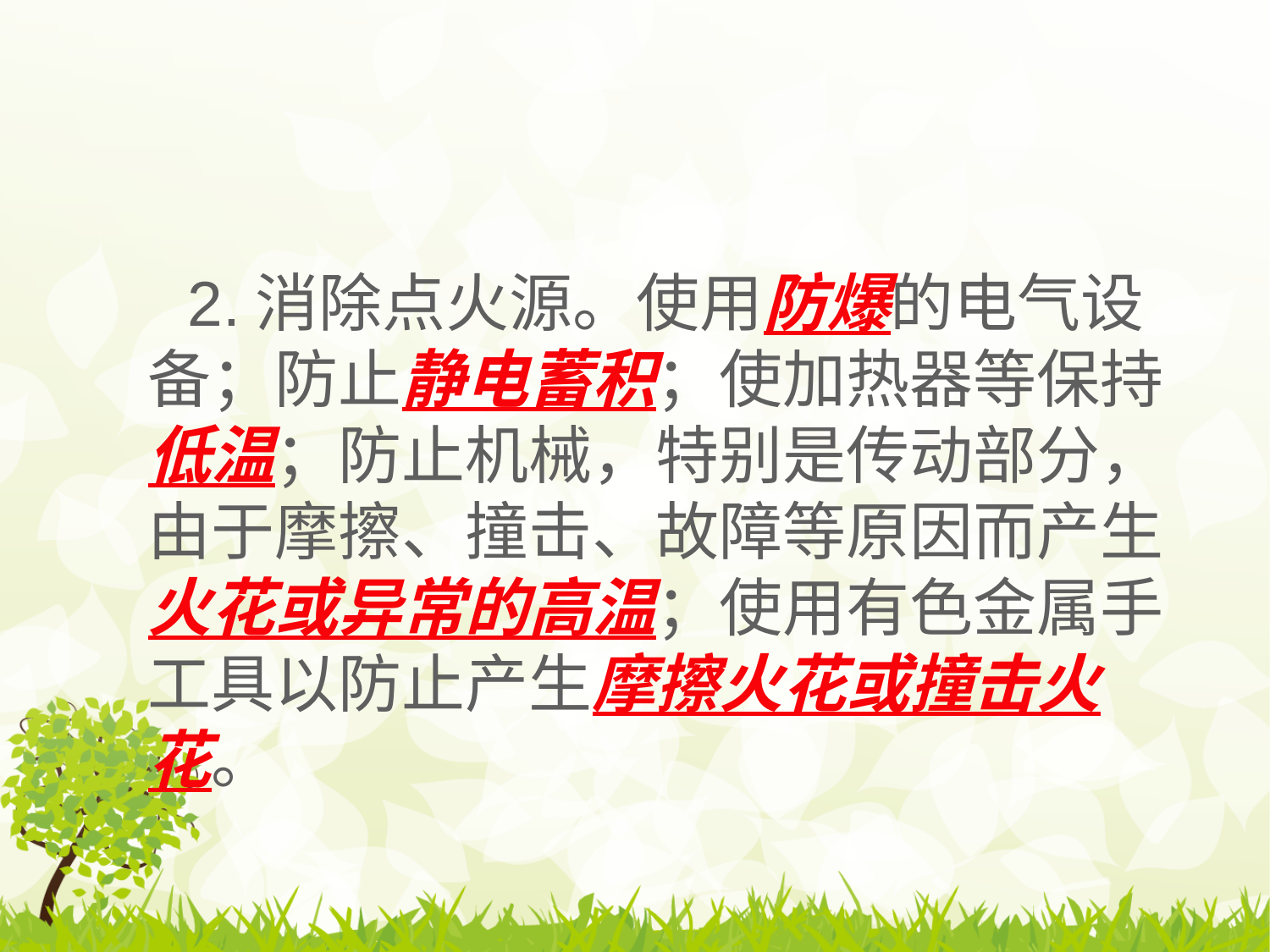

2.消除点火源。使用防爆的电气设备；防止静电蓄积；使加热器等保持低温；防止机械，特别是传动部分，由于摩擦、撞击、故障等原因而产生火花或异常的高温；使用有色金属手工具以防止产生摩擦火花或撞击火花。